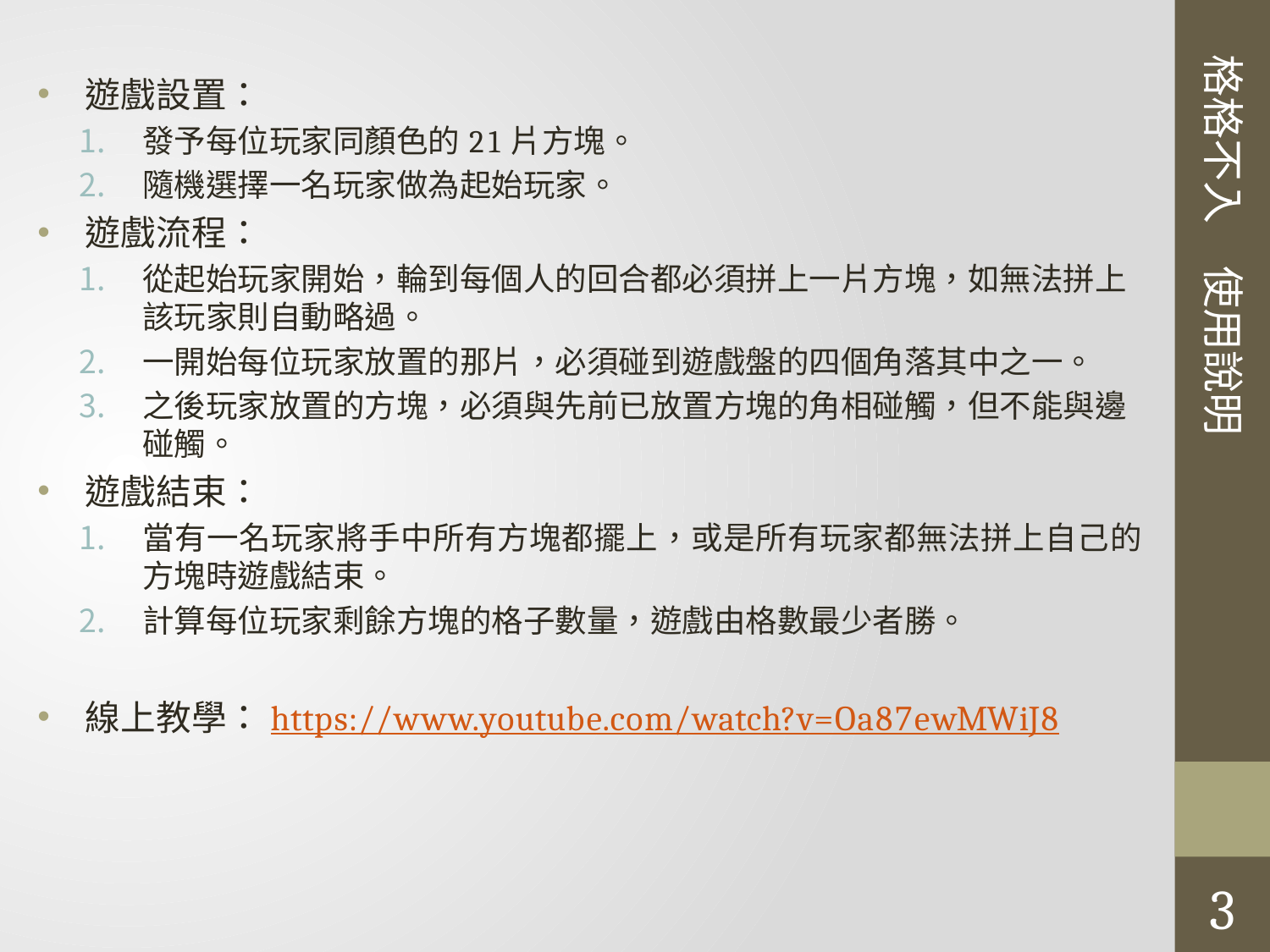

格格不入　使用說明
遊戲設置：
發予每位玩家同顏色的21片方塊。
隨機選擇一名玩家做為起始玩家。
遊戲流程：
從起始玩家開始，輪到每個人的回合都必須拼上一片方塊，如無法拼上該玩家則自動略過。
一開始每位玩家放置的那片，必須碰到遊戲盤的四個角落其中之一。
之後玩家放置的方塊，必須與先前已放置方塊的角相碰觸，但不能與邊碰觸。
遊戲結束：
當有一名玩家將手中所有方塊都擺上，或是所有玩家都無法拼上自己的方塊時遊戲結束。
計算每位玩家剩餘方塊的格子數量，遊戲由格數最少者勝。

線上教學：https://www.youtube.com/watch?v=Oa87ewMWiJ8
3